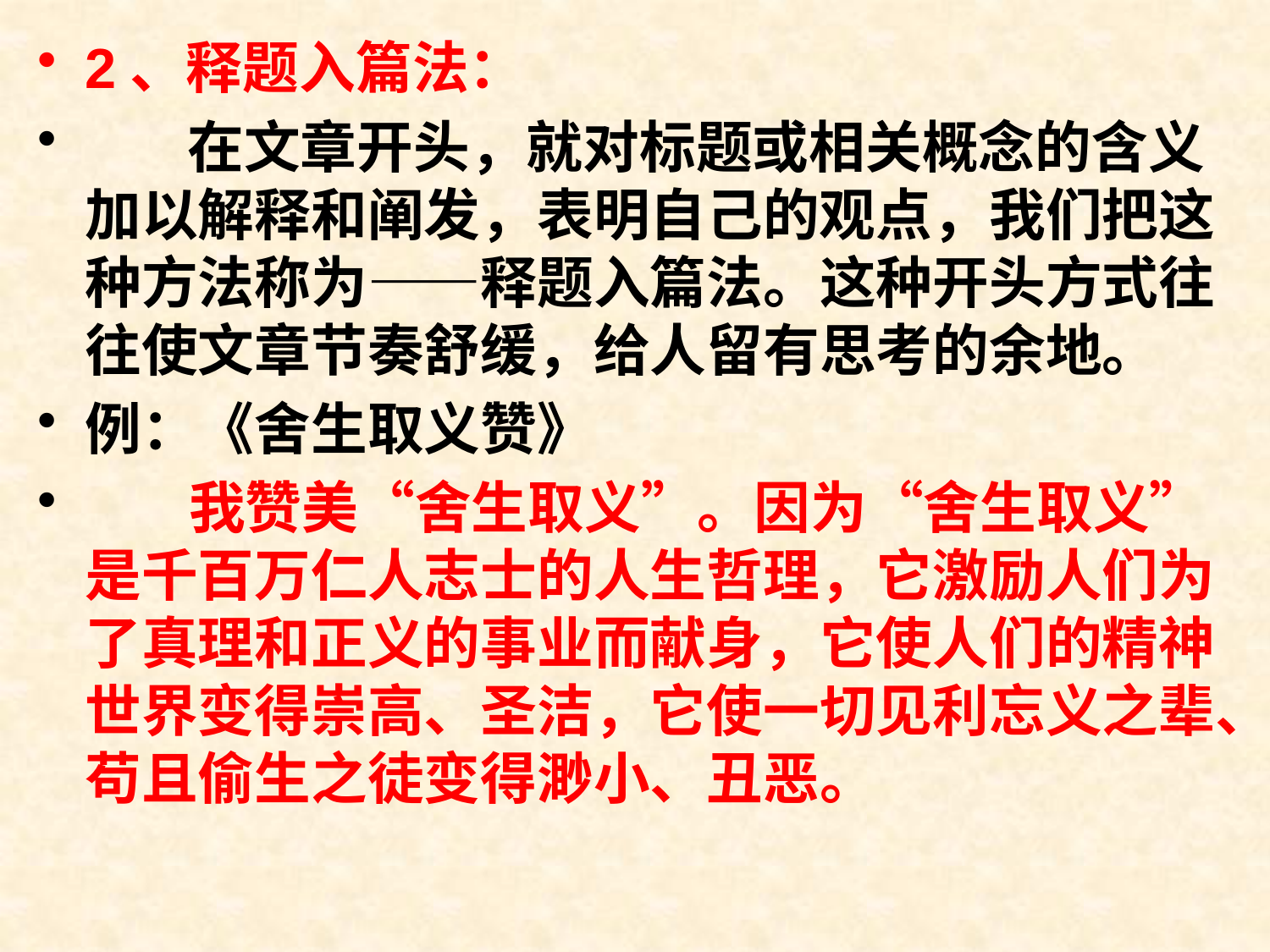

2、释题入篇法：
       在文章开头，就对标题或相关概念的含义加以解释和阐发，表明自己的观点，我们把这种方法称为——释题入篇法。这种开头方式往往使文章节奏舒缓，给人留有思考的余地。
例：《舍生取义赞》
       我赞美“舍生取义”。因为“舍生取义”是千百万仁人志士的人生哲理，它激励人们为了真理和正义的事业而献身，它使人们的精神世界变得崇高、圣洁，它使一切见利忘义之辈、苟且偷生之徒变得渺小、丑恶。